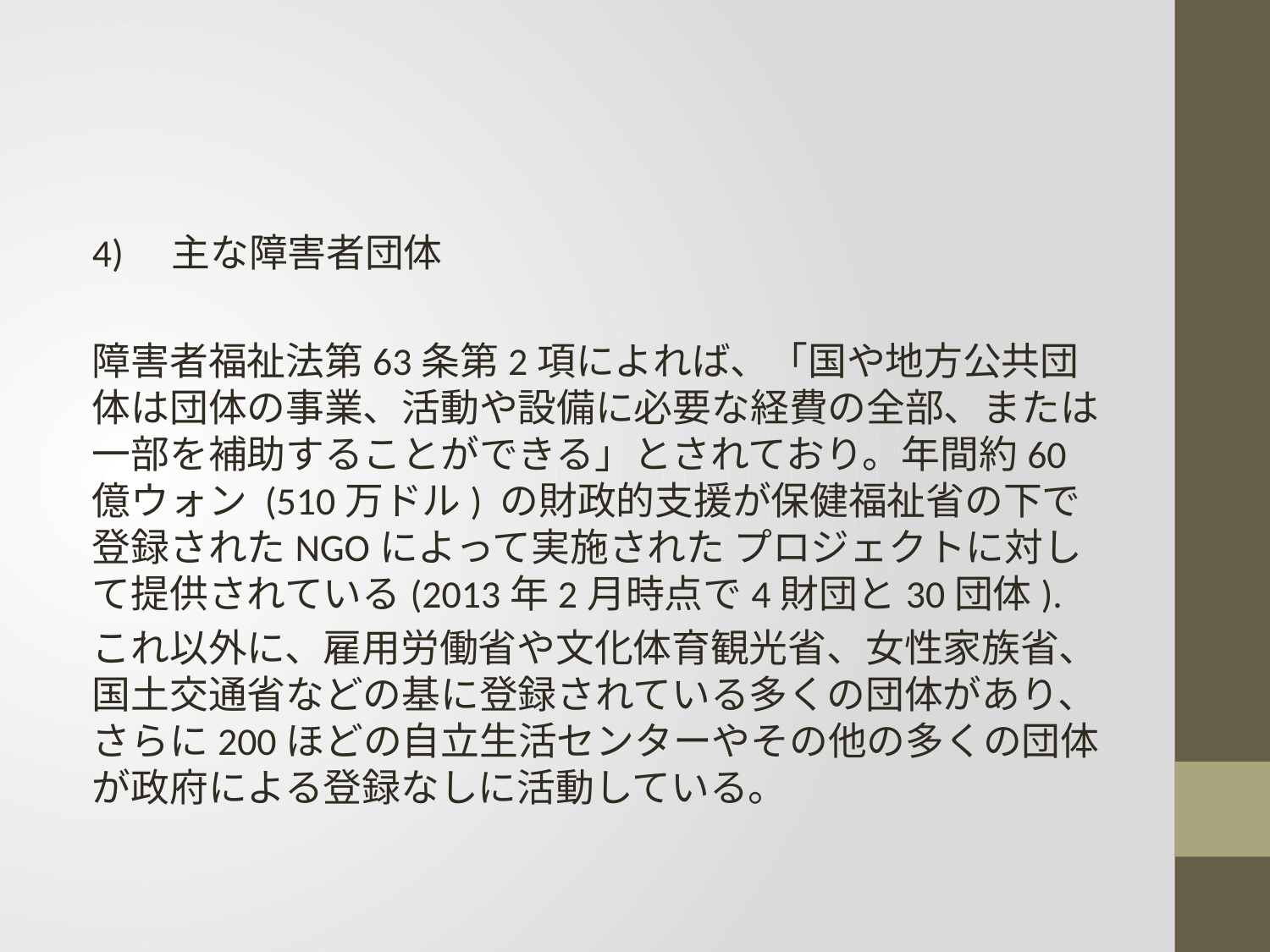

#
4)　主な障害者団体

障害者福祉法第63条第2項によれば、「国や地方公共団体は団体の事業、活動や設備に必要な経費の全部、または一部を補助することができる」とされており。年間約60億ウォン (510万ドル) の財政的支援が保健福祉省の下で登録されたNGOによって実施された プロジェクトに対して提供されている(2013年2月時点で4財団と30団体).
これ以外に、雇用労働省や文化体育観光省、女性家族省、国土交通省などの基に登録されている多くの団体があり、さらに200ほどの自立生活センターやその他の多くの団体が政府による登録なしに活動している。